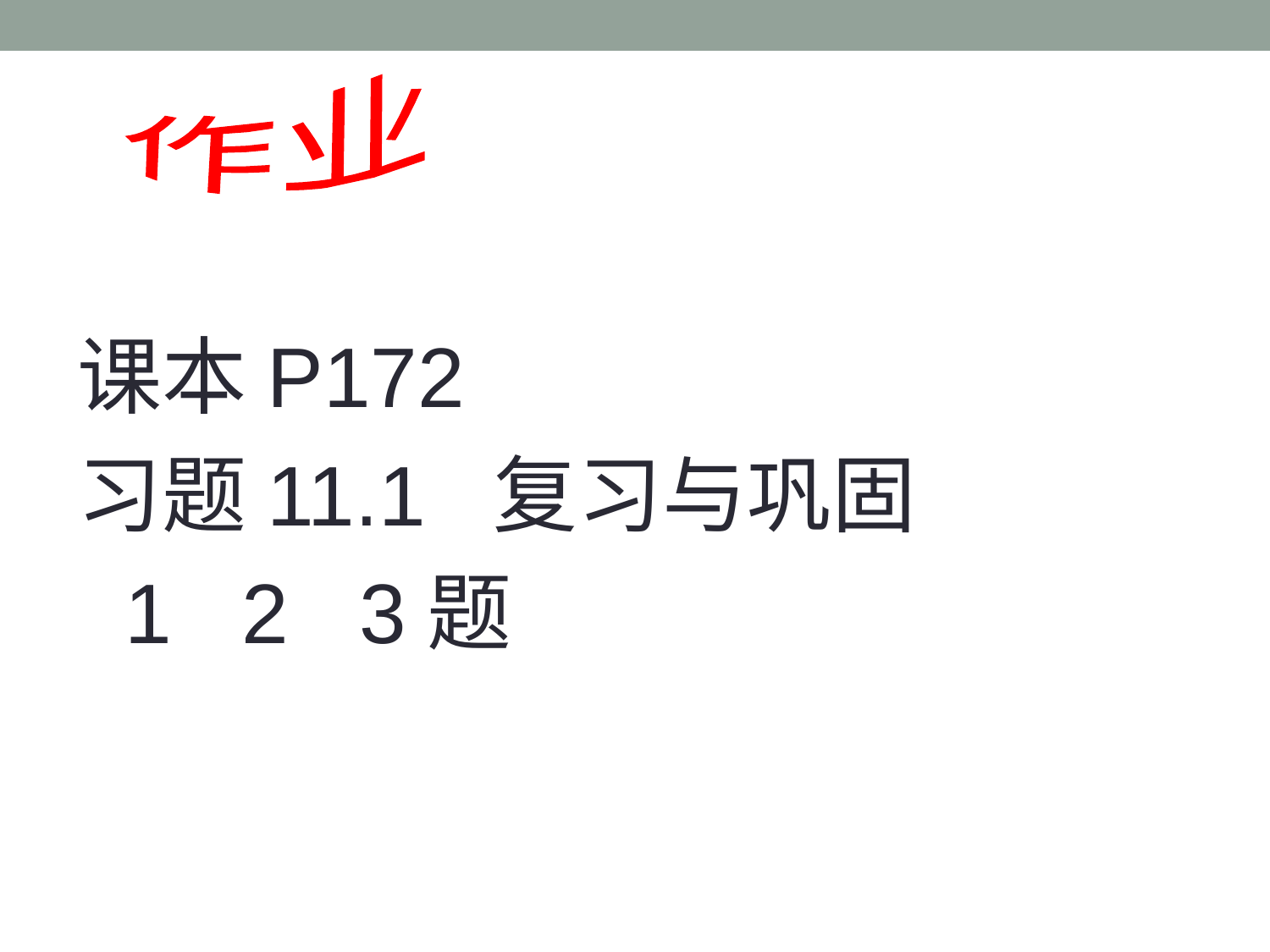

作业
课本P172
习题11.1  复习与巩固
  1   2   3题